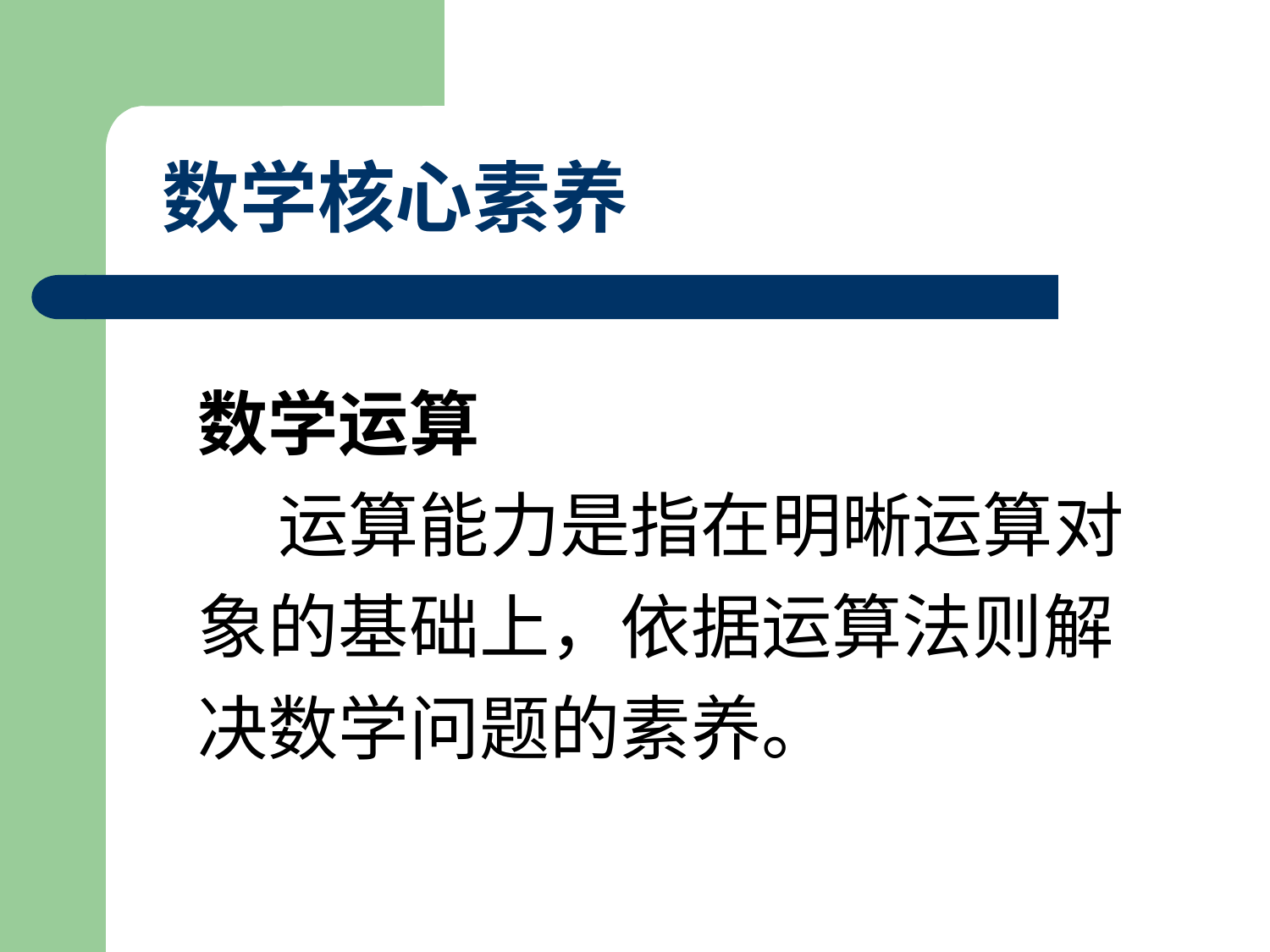

数学核心素养
数学运算
    运算能力是指在明晰运算对象的基础上，依据运算法则解决数学问题的素养。